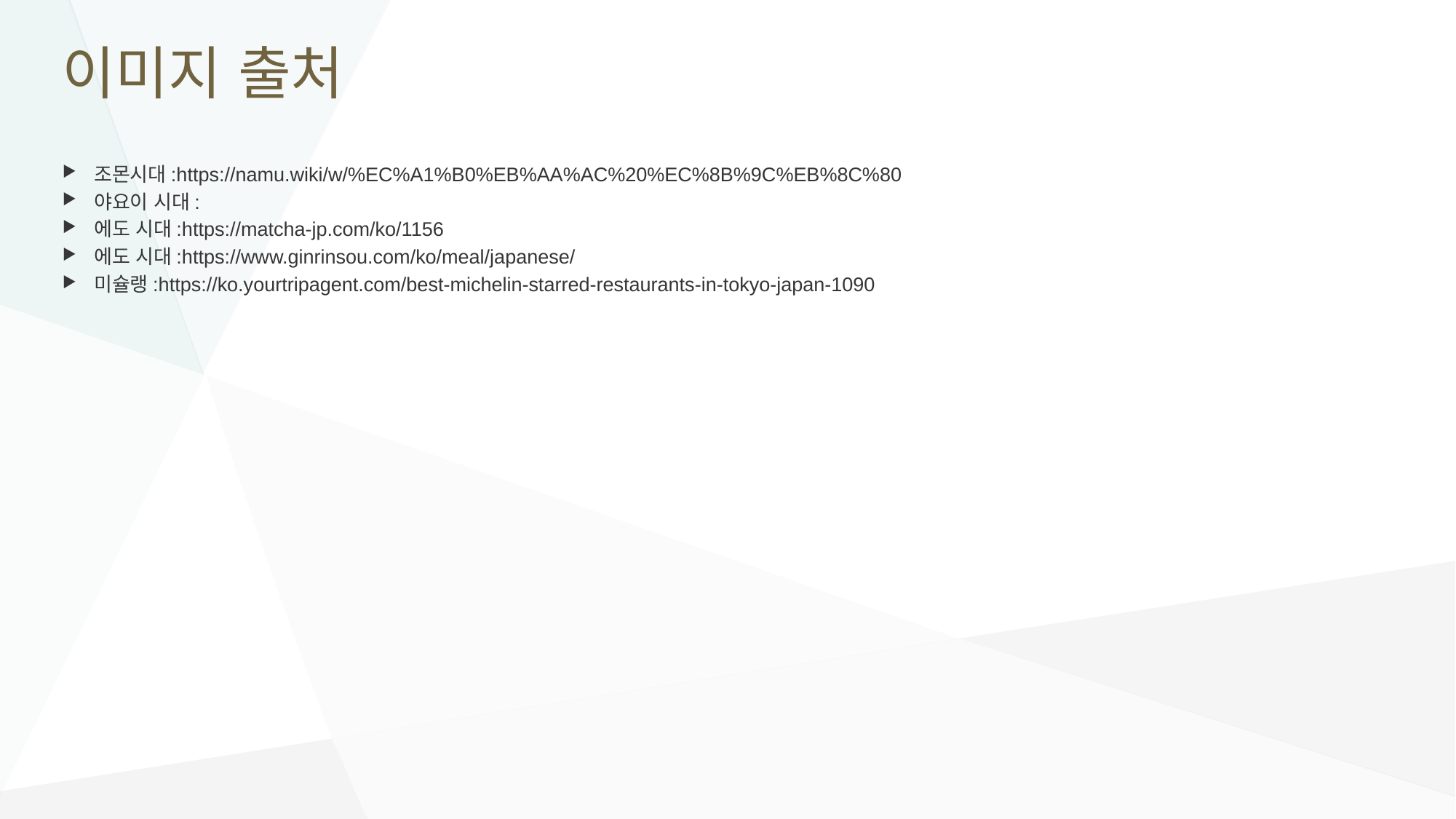

# 이미지 출처
조몬시대:https://namu.wiki/w/%EC%A1%B0%EB%AA%AC%20%EC%8B%9C%EB%8C%80
야요이 시대:
에도 시대:https://matcha-jp.com/ko/1156
에도 시대:https://www.ginrinsou.com/ko/meal/japanese/
미슐랭:https://ko.yourtripagent.com/best-michelin-starred-restaurants-in-tokyo-japan-1090